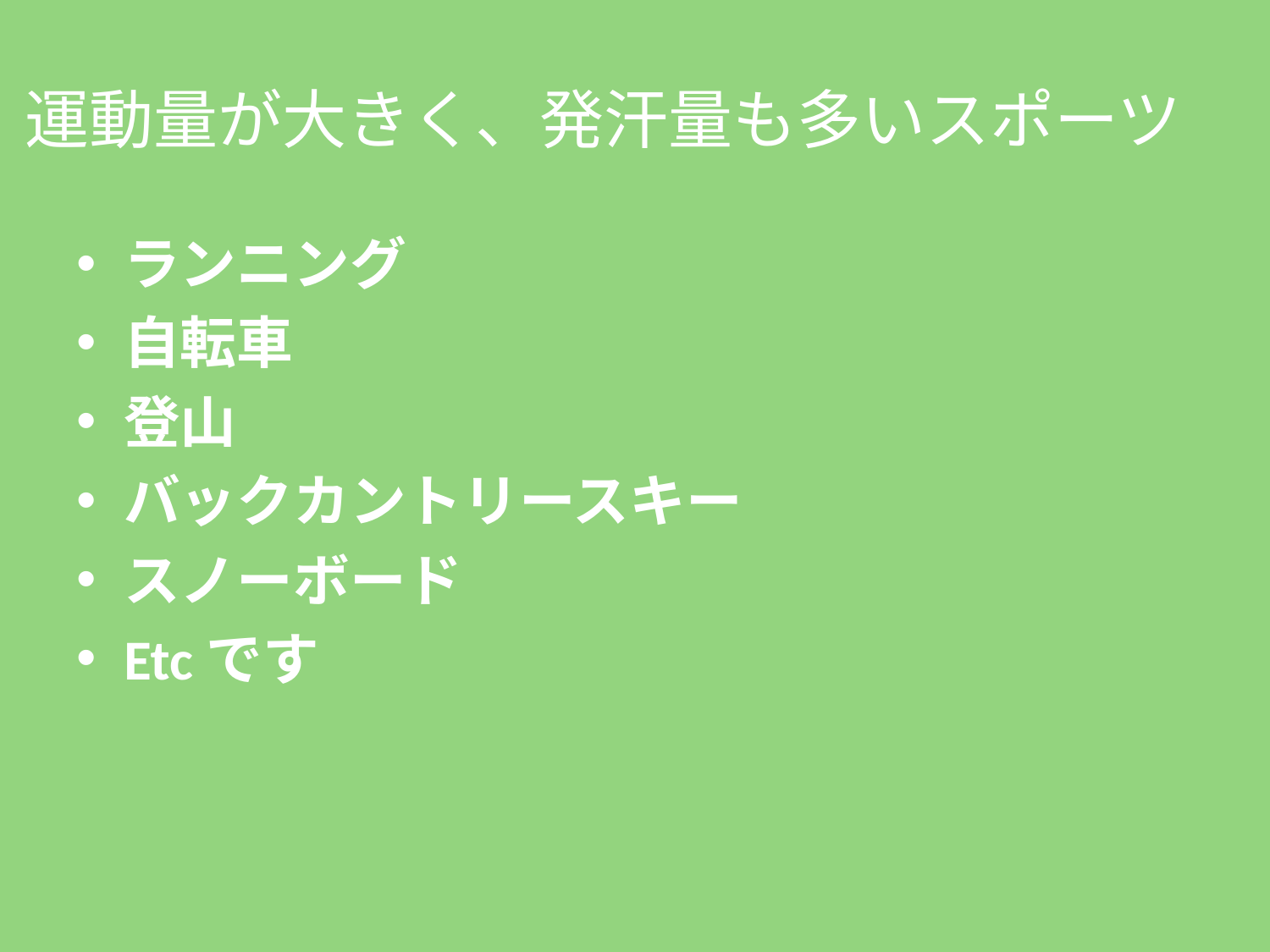

# 運動量が大きく、発汗量も多いスポーツ
ランニング
自転車
登山
バックカントリースキー
スノーボード
Etcです